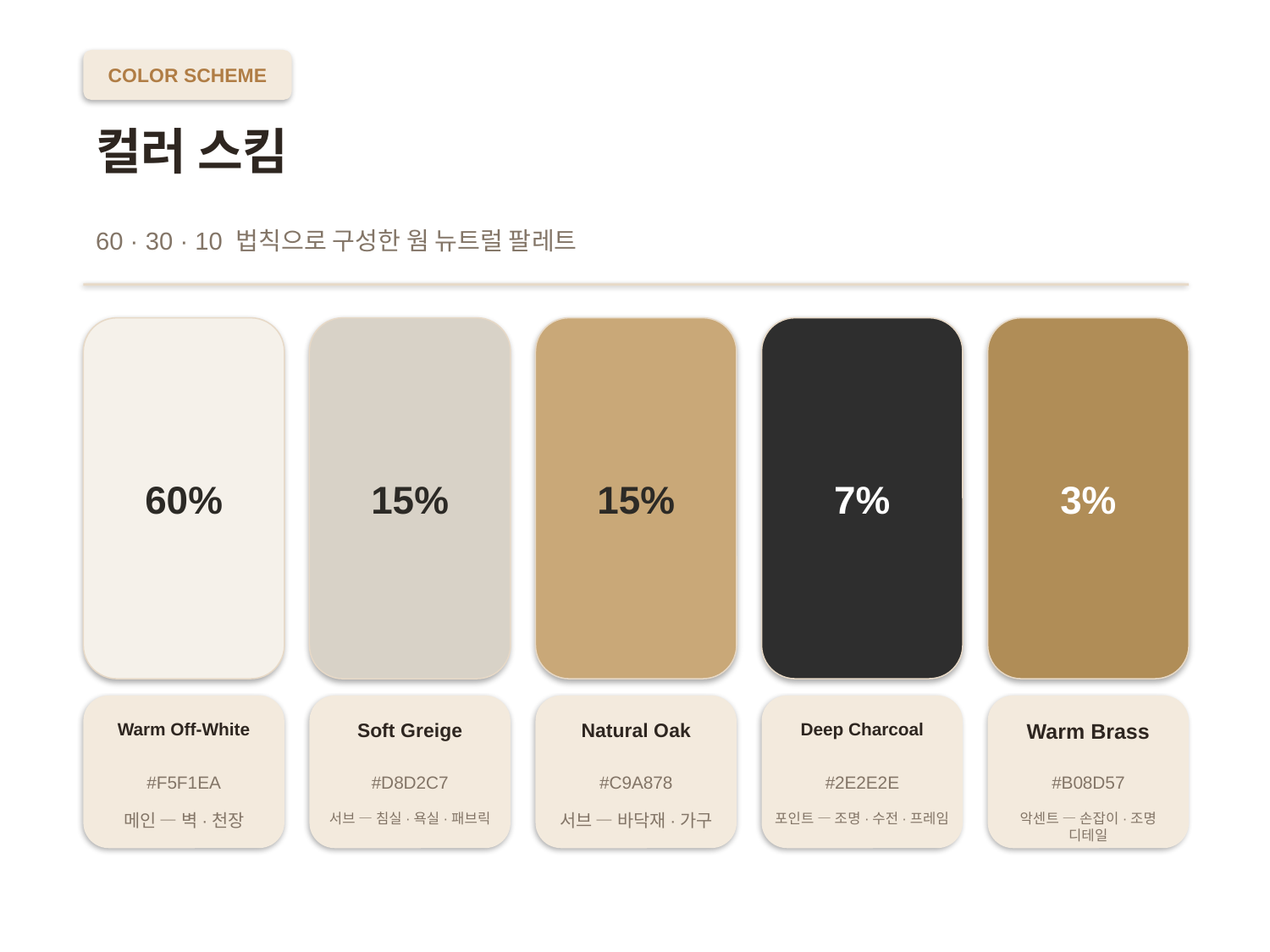

COLOR SCHEME
컬러 스킴
60 · 30 · 10 법칙으로 구성한 웜 뉴트럴 팔레트

60%
15%
15%
7%
3%

Warm Off-White
Soft Greige
Natural Oak
Deep Charcoal
Warm Brass
#F5F1EA
#D8D2C7
#C9A878
#2E2E2E
#B08D57
메인 — 벽·천장
서브 — 침실·욕실·패브릭
서브 — 바닥재·가구
포인트 — 조명·수전·프레임
악센트 — 손잡이·조명 디테일